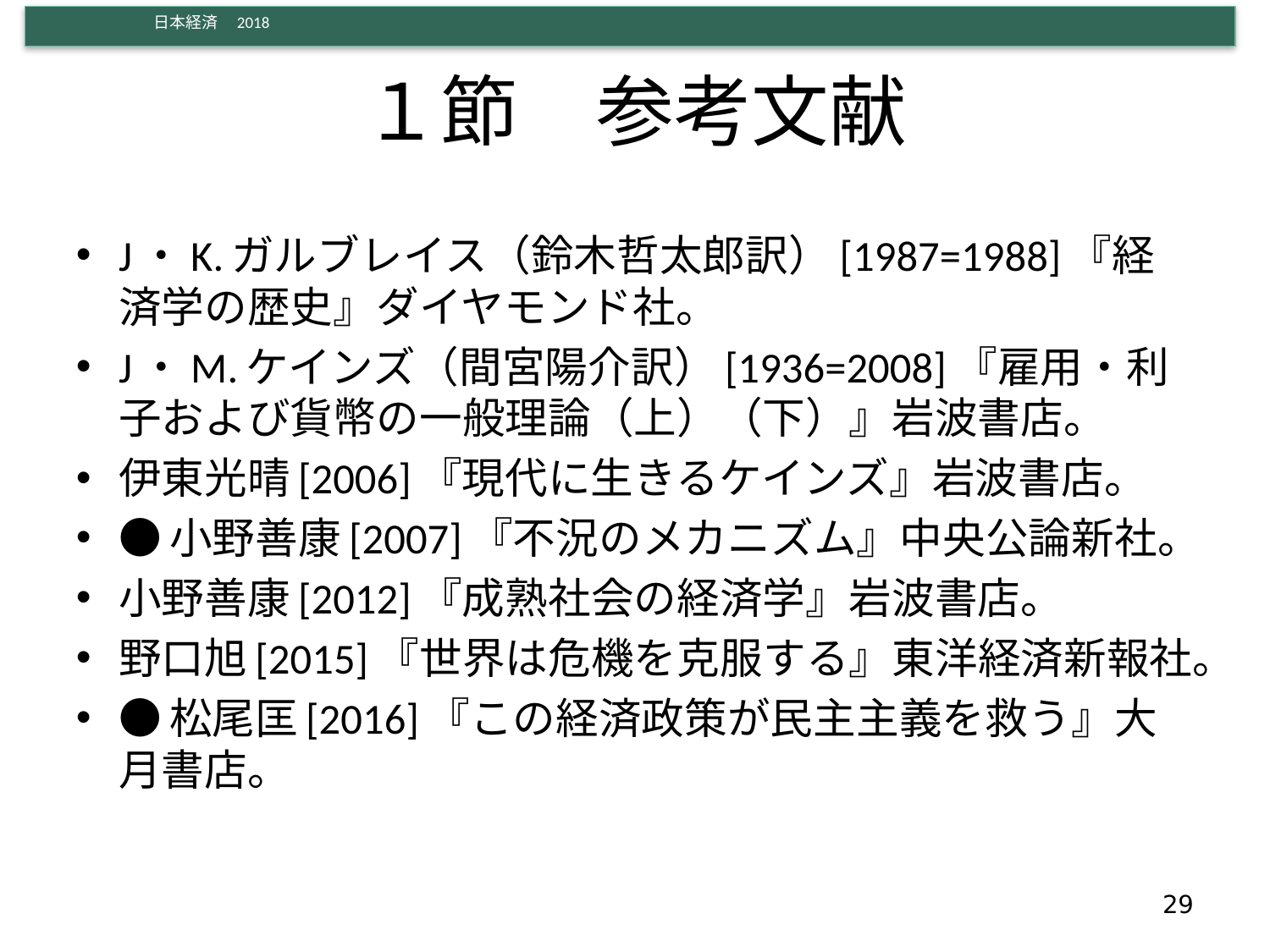

# １節　参考文献
J・K.ガルブレイス（鈴木哲太郎訳）[1987=1988]『経済学の歴史』ダイヤモンド社。
J・M.ケインズ（間宮陽介訳）[1936=2008]『雇用・利子および貨幣の一般理論（上）（下）』岩波書店。
伊東光晴[2006]『現代に生きるケインズ』岩波書店。
●小野善康[2007]『不況のメカニズム』中央公論新社。
小野善康[2012]『成熟社会の経済学』岩波書店。
野口旭[2015]『世界は危機を克服する』東洋経済新報社。
●松尾匡[2016]『この経済政策が民主主義を救う』大月書店。
29